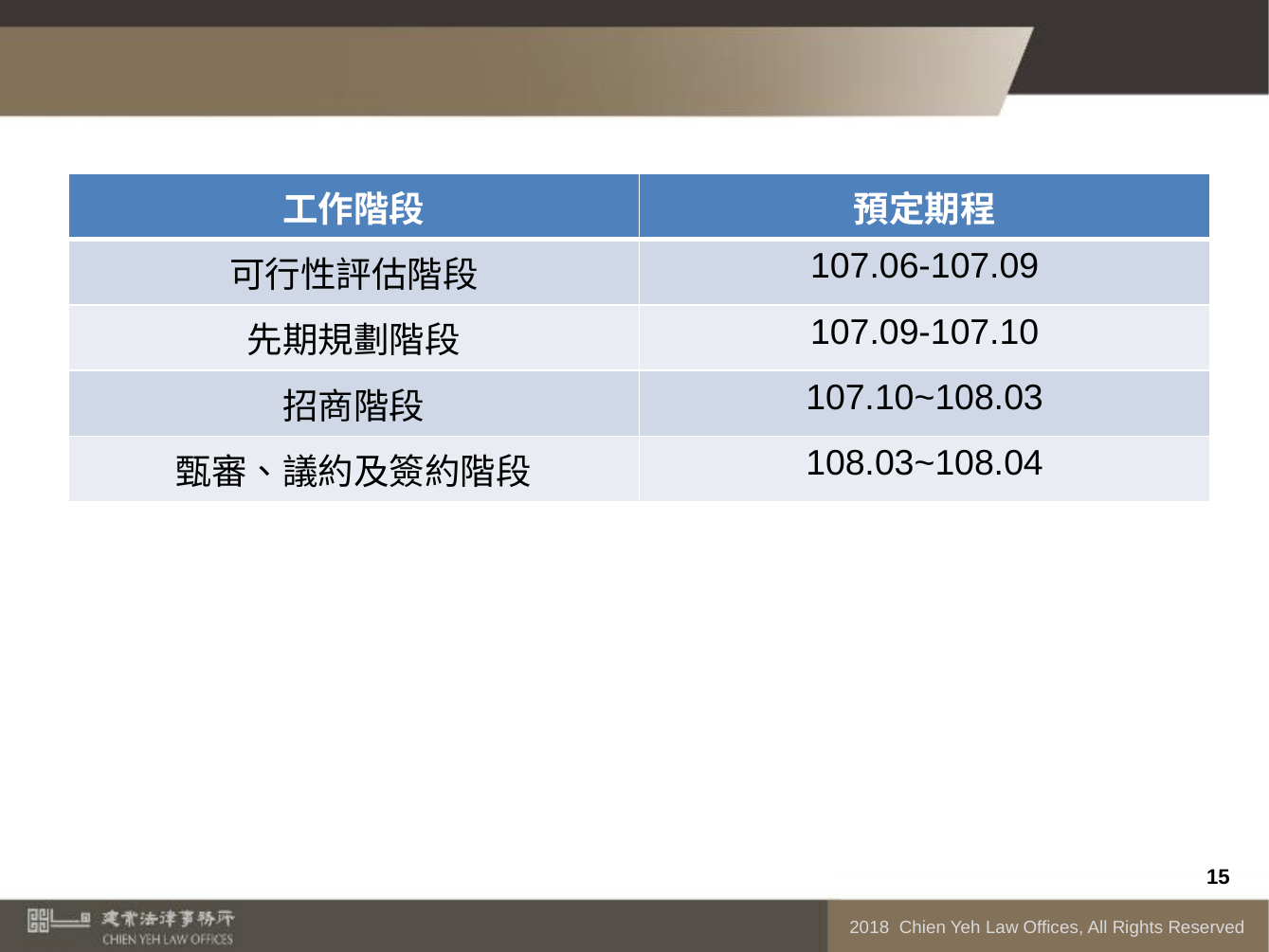

#
| 工作階段 | 預定期程 |
| --- | --- |
| 可行性評估階段 | 107.06-107.09 |
| 先期規劃階段 | 107.09-107.10 |
| 招商階段 | 107.10~108.03 |
| 甄審、議約及簽約階段 | 108.03~108.04 |
15